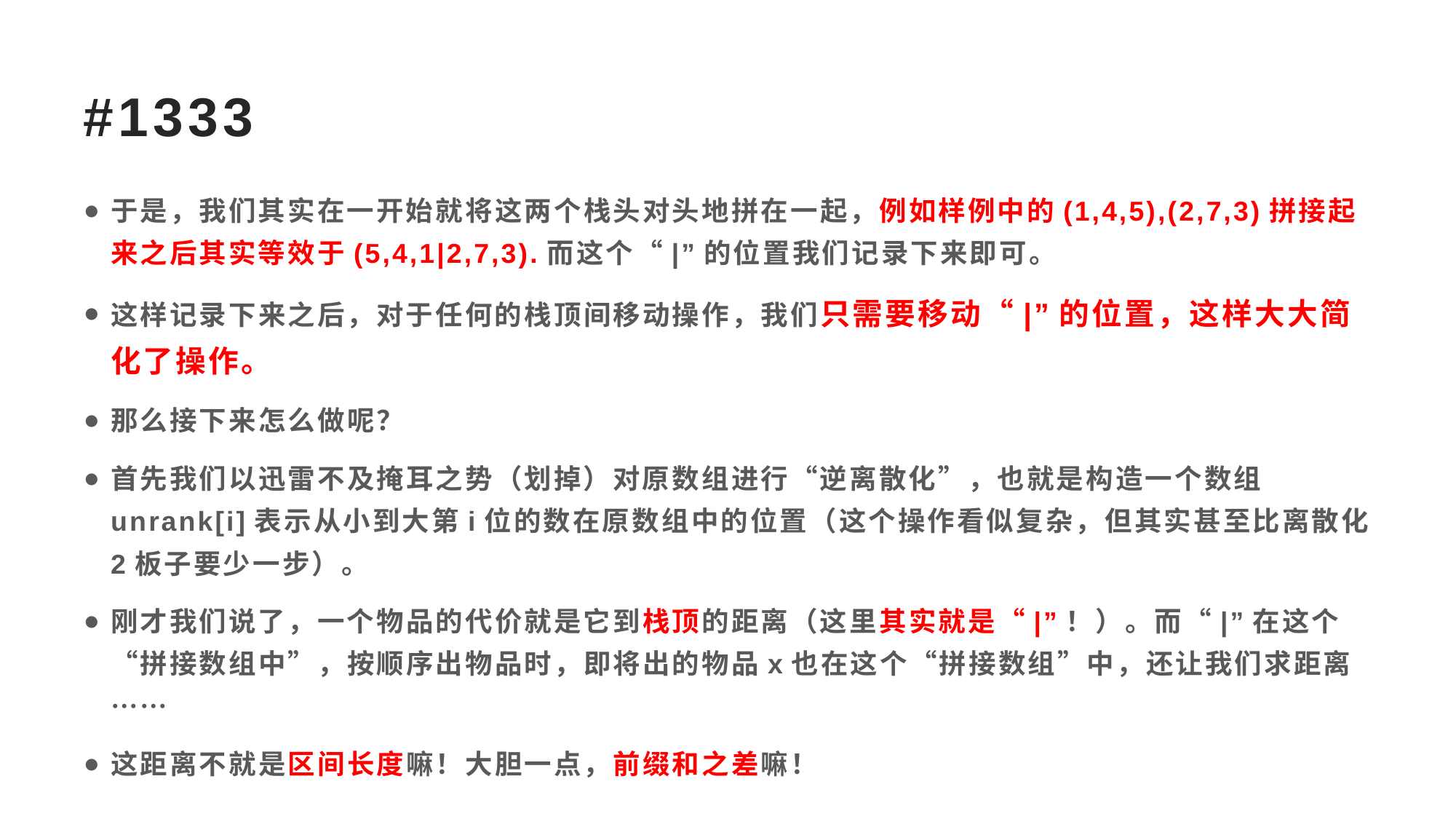

# #1333
于是，我们其实在一开始就将这两个栈头对头地拼在一起，例如样例中的(1,4,5),(2,7,3)拼接起来之后其实等效于(5,4,1|2,7,3).而这个“|”的位置我们记录下来即可。
这样记录下来之后，对于任何的栈顶间移动操作，我们只需要移动“|”的位置，这样大大简化了操作。
那么接下来怎么做呢？
首先我们以迅雷不及掩耳之势（划掉）对原数组进行“逆离散化”，也就是构造一个数组unrank[i]表示从小到大第i位的数在原数组中的位置（这个操作看似复杂，但其实甚至比离散化2板子要少一步）。
刚才我们说了，一个物品的代价就是它到栈顶的距离（这里其实就是“|”！）。而“|”在这个“拼接数组中”，按顺序出物品时，即将出的物品x也在这个“拼接数组”中，还让我们求距离……
这距离不就是区间长度嘛！大胆一点，前缀和之差嘛！